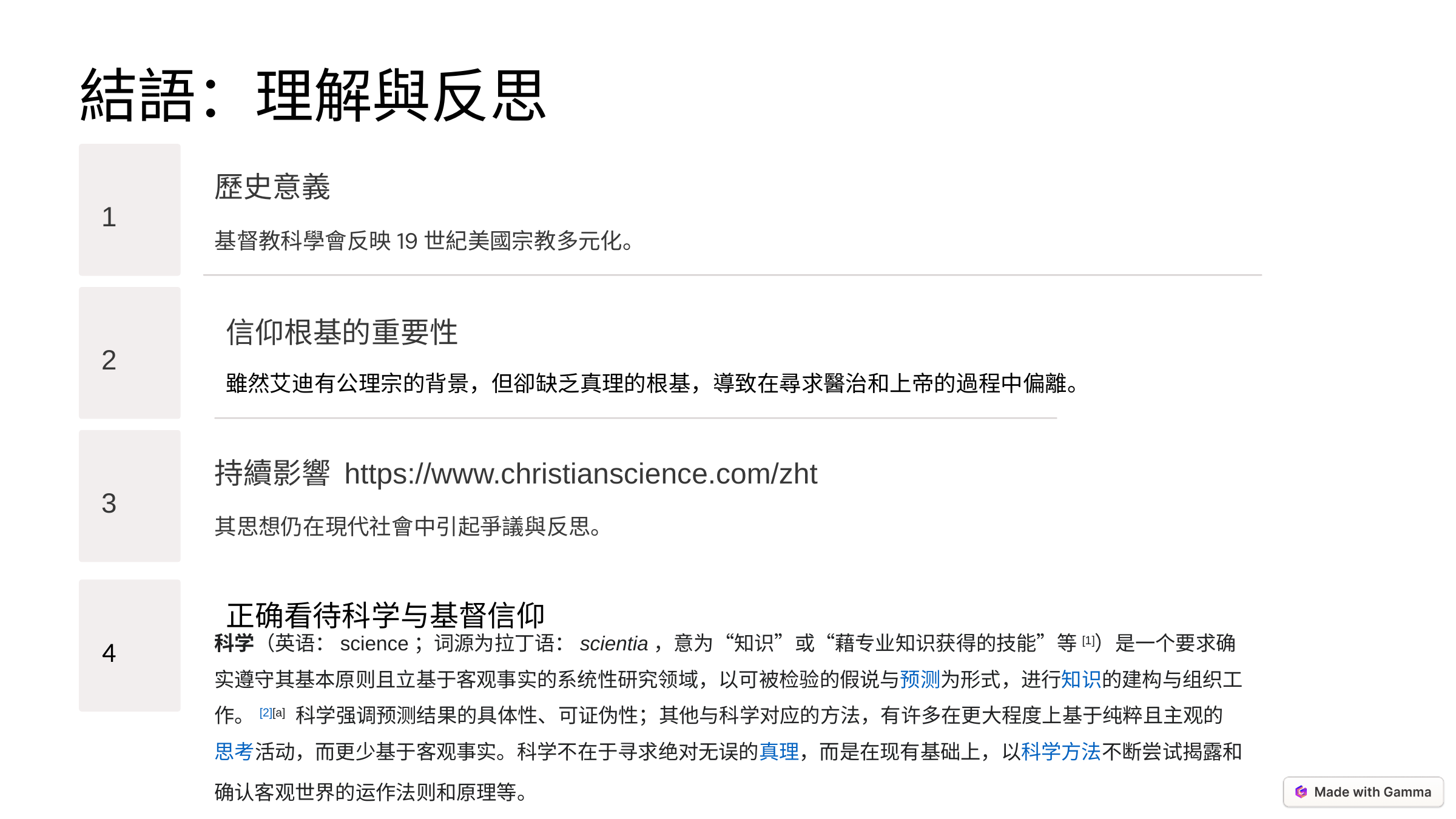

結語：理解與反思

歷史意義
1
基督教科學會反映19世紀美國宗教多元化。

信仰根基的重要性
2
雖然艾迪有公理宗的背景，但卻缺乏真理的根基，導致在尋求醫治和上帝的過程中偏離。

持續影響 https://www.christianscience.com/zht
3
其思想仍在現代社會中引起爭議與反思。

正确看待科学与基督信仰
4
科学（英语：science；词源为拉丁语：scientia，意为“知识”或“藉专业知识获得的技能”等[1]）是一个要求确实遵守其基本原则且立基于客观事实的系统性研究领域，以可被检验的假说与预测为形式，进行知识的建构与组织工作。[2][a] 科学强调预测结果的具体性、可证伪性；其他与科学对应的方法，有许多在更大程度上基于纯粹且主观的思考活动，而更少基于客观事实。科学不在于寻求绝对无误的真理，而是在现有基础上，以科学方法不断尝试揭露和确认客观世界的运作法则和原理等。